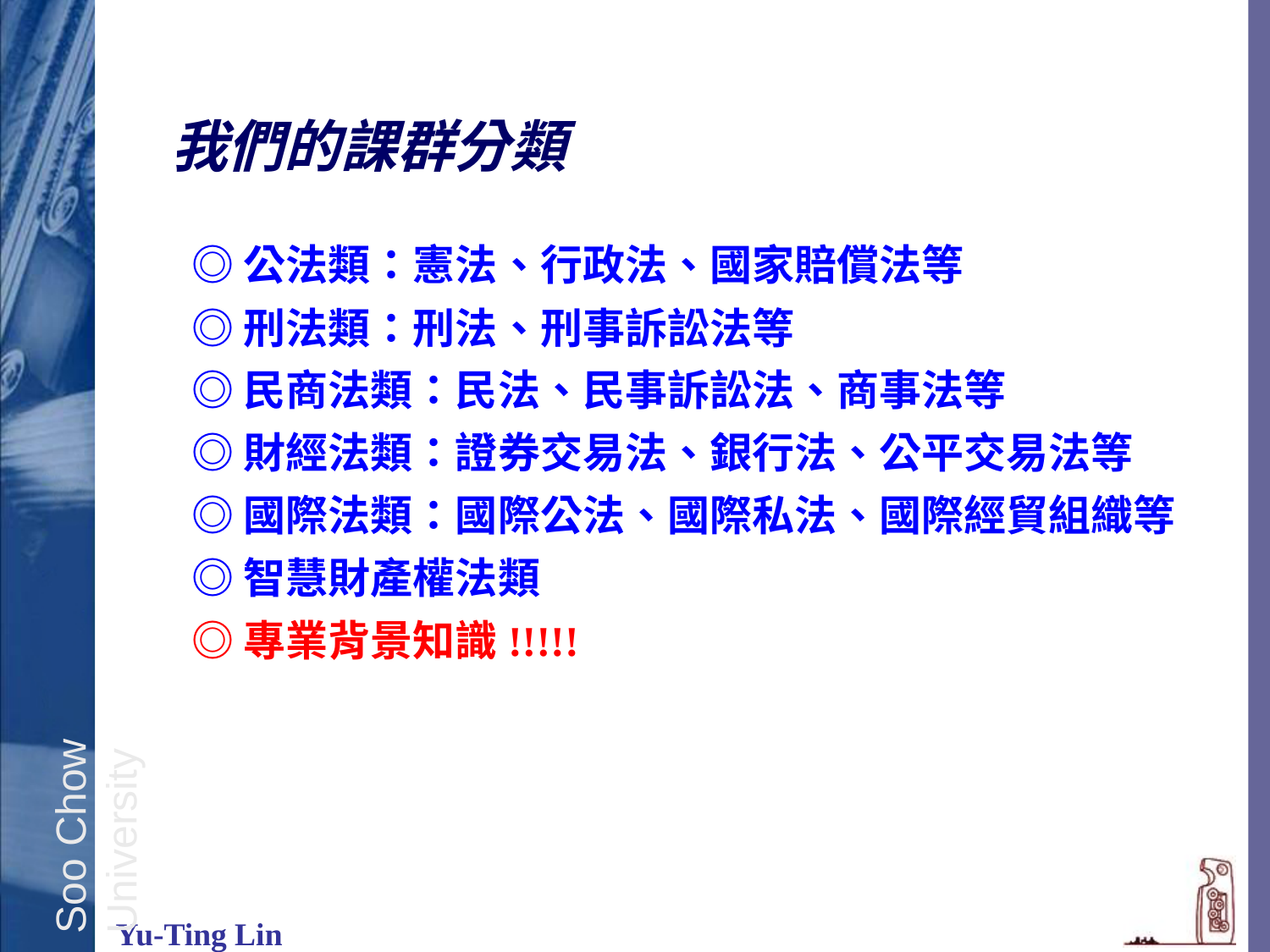

我們的課群分類
◎公法類：憲法、行政法、國家賠償法等
◎刑法類：刑法、刑事訴訟法等
◎民商法類：民法、民事訴訟法、商事法等
◎財經法類：證券交易法、銀行法、公平交易法等
◎國際法類：國際公法、國際私法、國際經貿組織等
◎智慧財產權法類：商標法、著作權法、專利法等
◎專業背景知識!!!!!